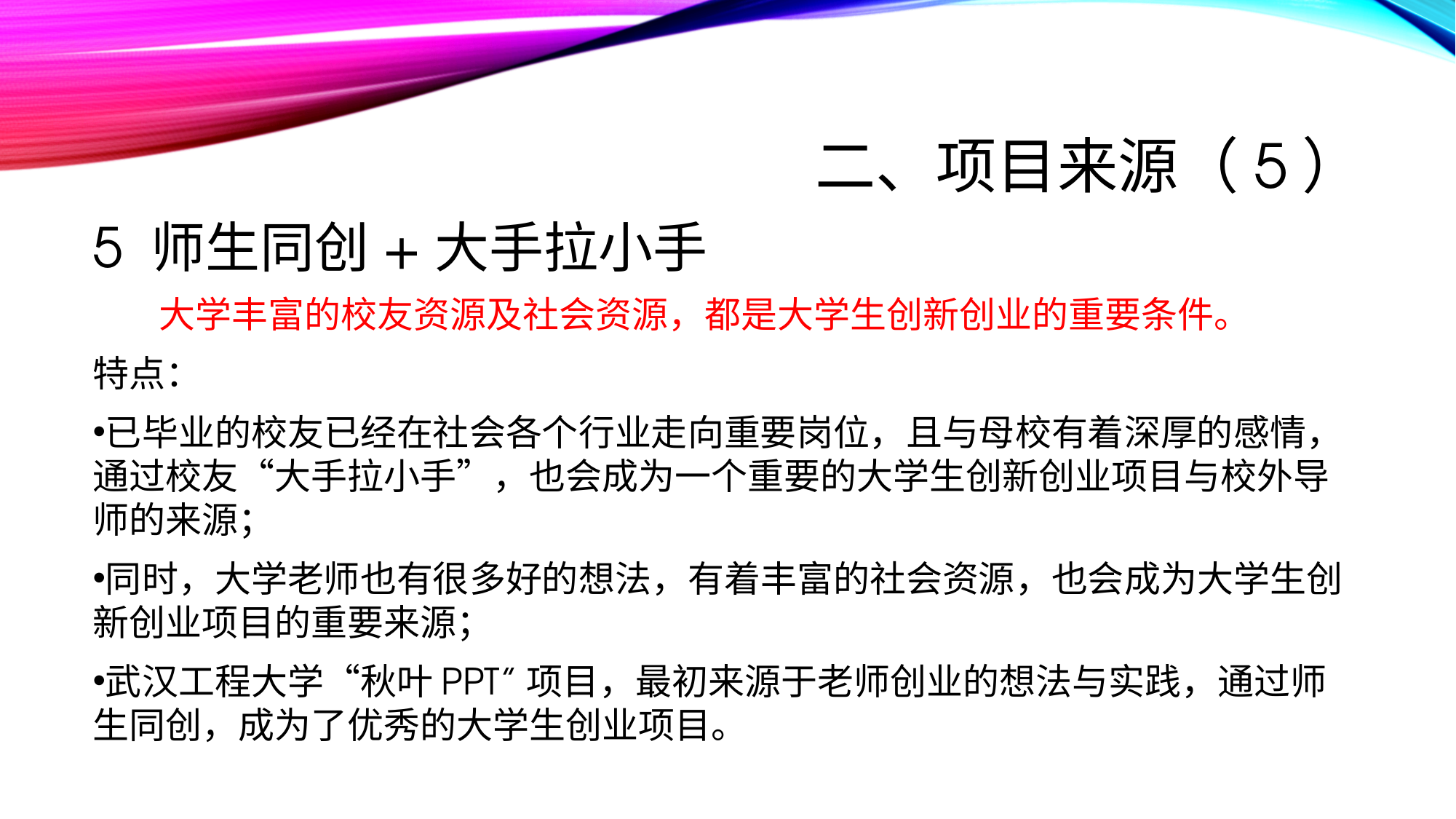

# 二、项目来源（5）
5 师生同创+大手拉小手
       大学丰富的校友资源及社会资源，都是大学生创新创业的重要条件。
特点：
已毕业的校友已经在社会各个行业走向重要岗位，且与母校有着深厚的感情，通过校友“大手拉小手”，也会成为一个重要的大学生创新创业项目与校外导师的来源；
同时，大学老师也有很多好的想法，有着丰富的社会资源，也会成为大学生创新创业项目的重要来源；
武汉工程大学“秋叶PPT”项目，最初来源于老师创业的想法与实践，通过师生同创，成为了优秀的大学生创业项目。